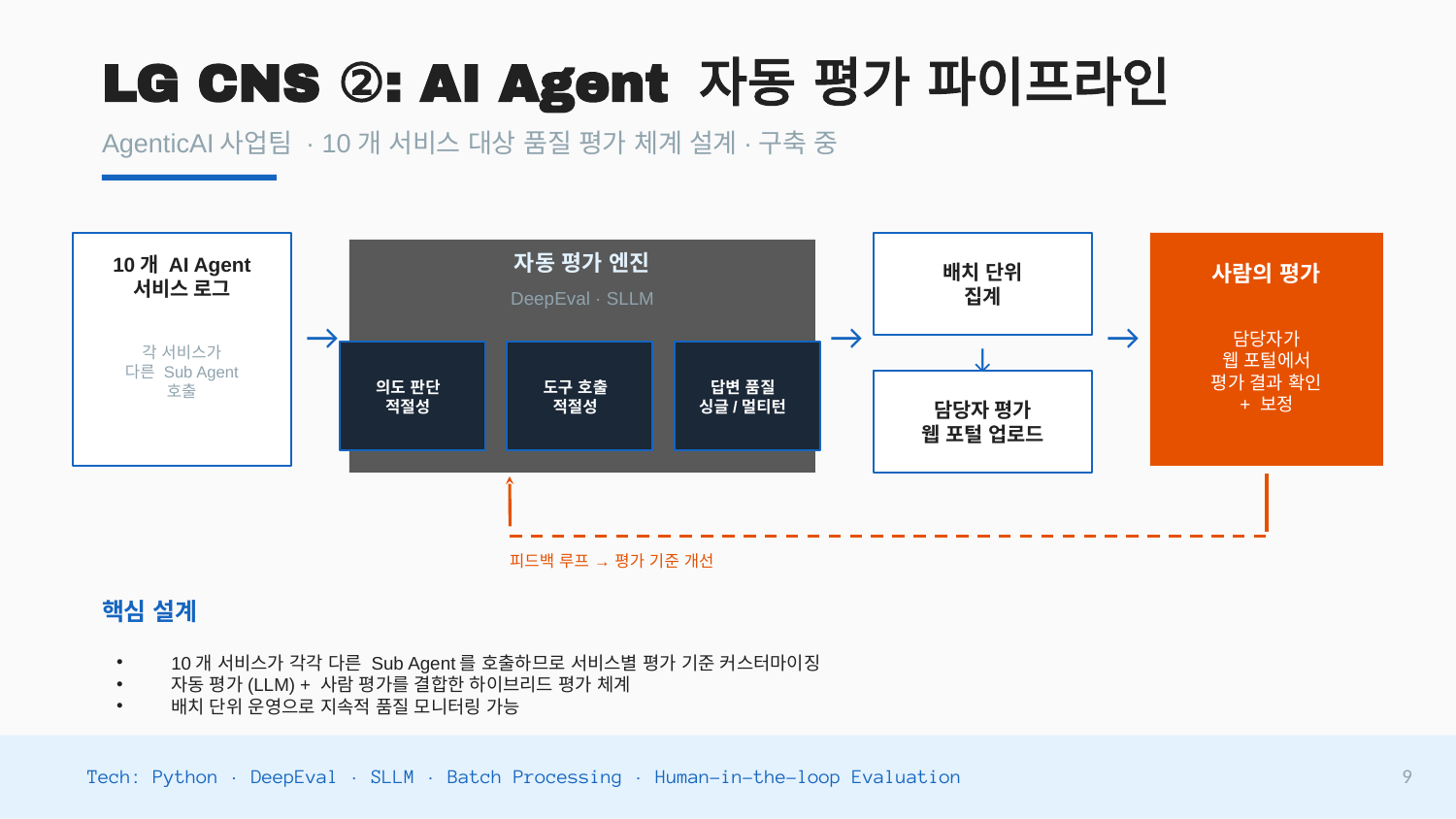

LG CNS ②: AI Agent 자동 평가 파이프라인
AgenticAI사업팀 · 10개 서비스 대상 품질 평가 체계 설계·구축 중

배치 단위
집계

10개 AI Agent
서비스 로그
자동 평가 엔진
사람의 평가
DeepEval · SLLM
→
→
→
담당자가
웹 포털에서
평가 결과 확인
+ 보정
각 서비스가
다른 Sub Agent
호출
↓
의도 판단
적절성

도구 호출
적절성

답변 품질
싱글/멀티턴

담당자 평가
웹 포털 업로드
피드백 루프 → 평가 기준 개선
핵심 설계
10개 서비스가 각각 다른 Sub Agent를 호출하므로 서비스별 평가 기준 커스터마이징
자동 평가(LLM) + 사람 평가를 결합한 하이브리드 평가 체계
배치 단위 운영으로 지속적 품질 모니터링 가능

Tech: Python · DeepEval · SLLM · Batch Processing · Human-in-the-loop Evaluation
9